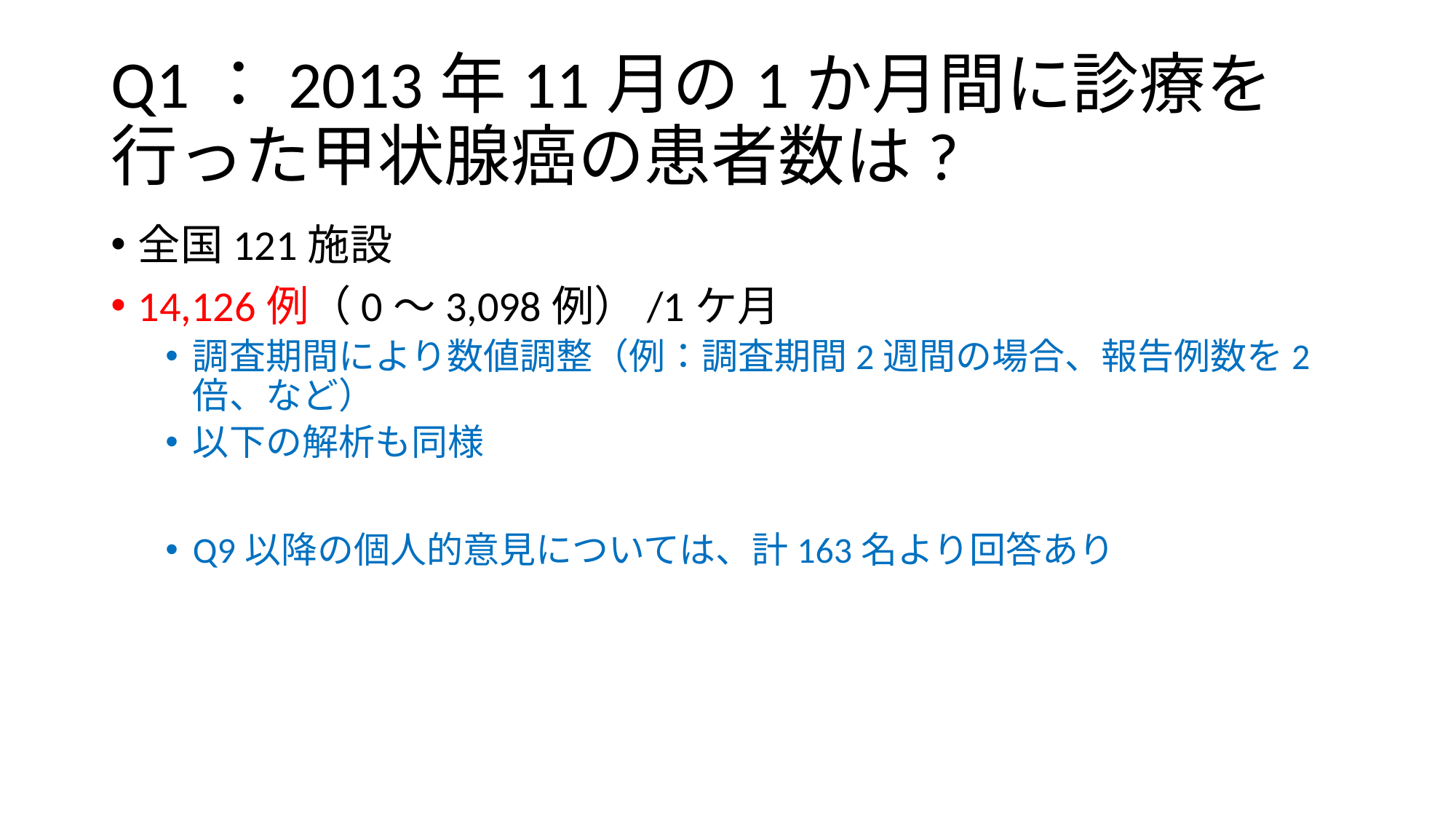

# Q1：2013年11月の1か月間に診療を行った甲状腺癌の患者数は?
全国121施設
14,126例（0～3,098例）/1ケ月
調査期間により数値調整（例：調査期間2週間の場合、報告例数を2倍、など）
以下の解析も同様

Q9以降の個人的意見については、計163名より回答あり